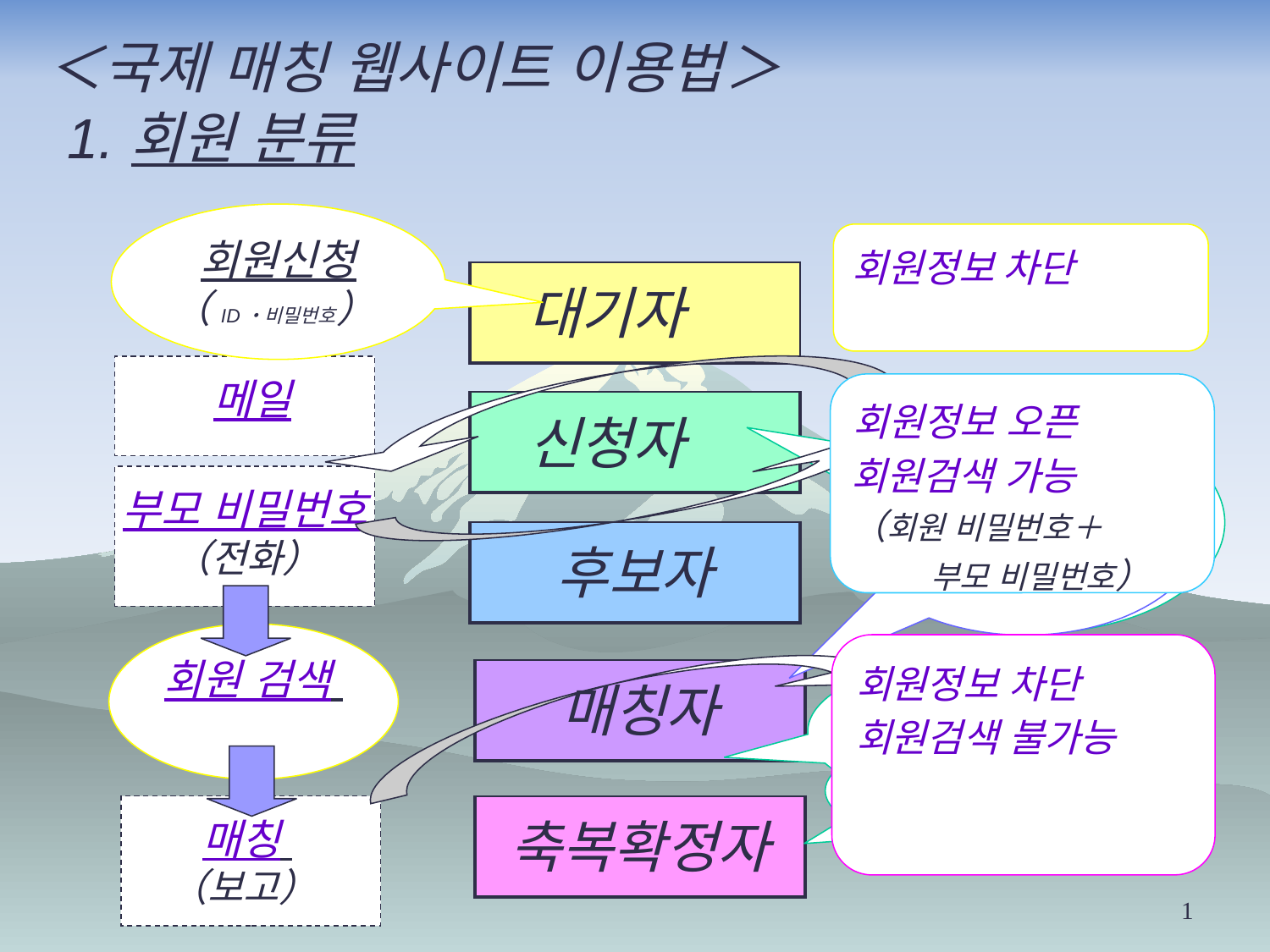

＜국제 매칭 웹사이트 이용법＞
회원 분류
회원신청
（ID・비밀번호）
회원정보 차단

| 대기자 |
| --- |

메일

회원정보 오픈

| 신청자 |
| --- |
Checked
(no education)
Qualified
（Educated）
회원검색 가능
（회원 비밀번호＋
          부모 비밀번호）

부모 비밀번호
（전화）
| 후보자 |
| --- |

회원 검색

회원정보 차단
회원검색 불가능

Engagemant
（Report）
| 매칭자 |
| --- |

Attended
Blessing

| 축복확정자 |
| --- |
매칭
（보고）
1